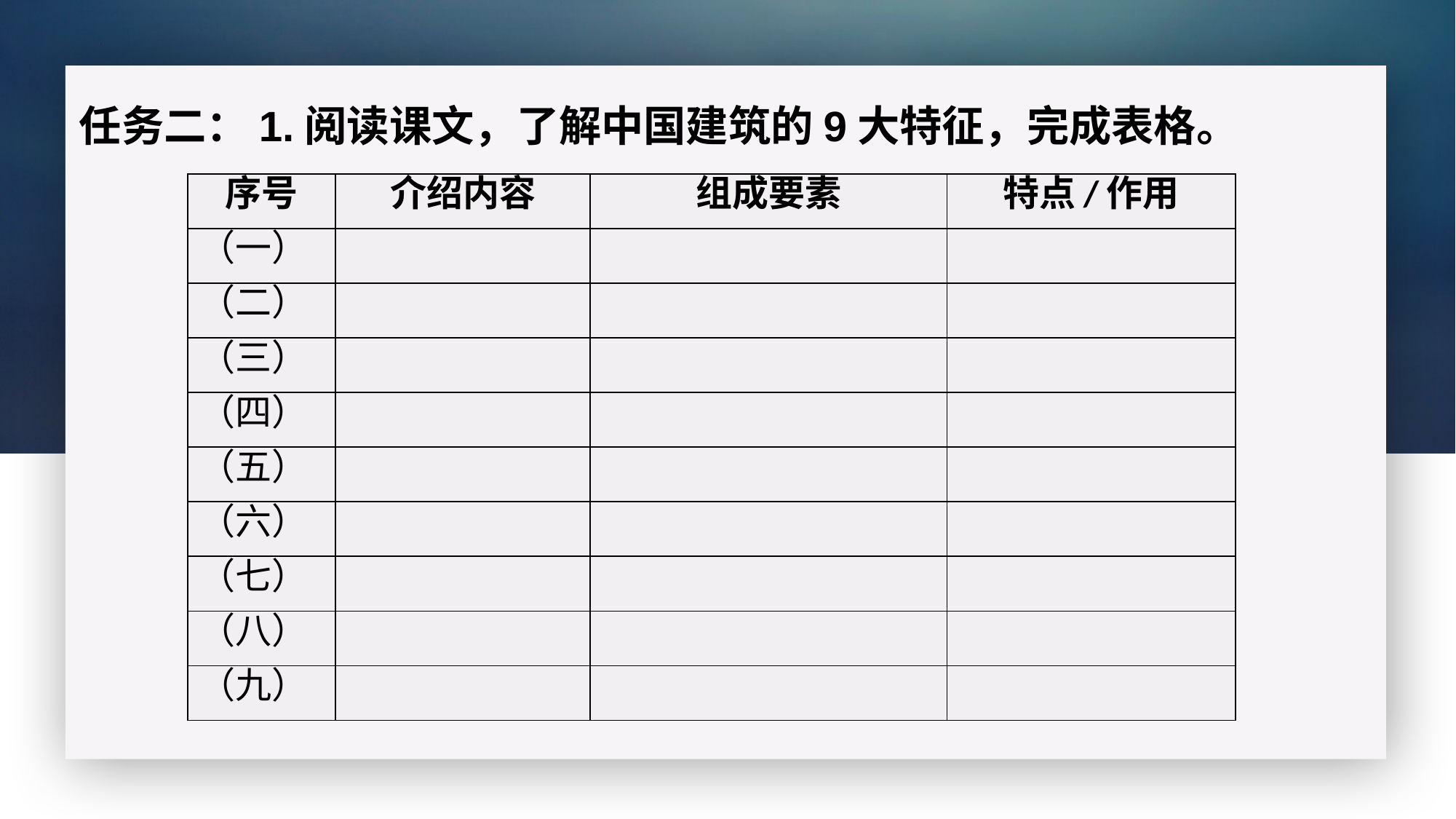

任务二：1.阅读课文，了解中国建筑的9大特征，完成表格。
| 序号 | 介绍内容 | 组成要素 | 特点/作用 |
| --- | --- | --- | --- |
| （一） |  |  |  |
| （二） |  |  |  |
| （三） |  |  |  |
| （四） |  |  |  |
| （五） |  |  |  |
| （六） |  |  |  |
| （七） |  |  |  |
| （八） |  |  |  |
| （九） |  |  |  |